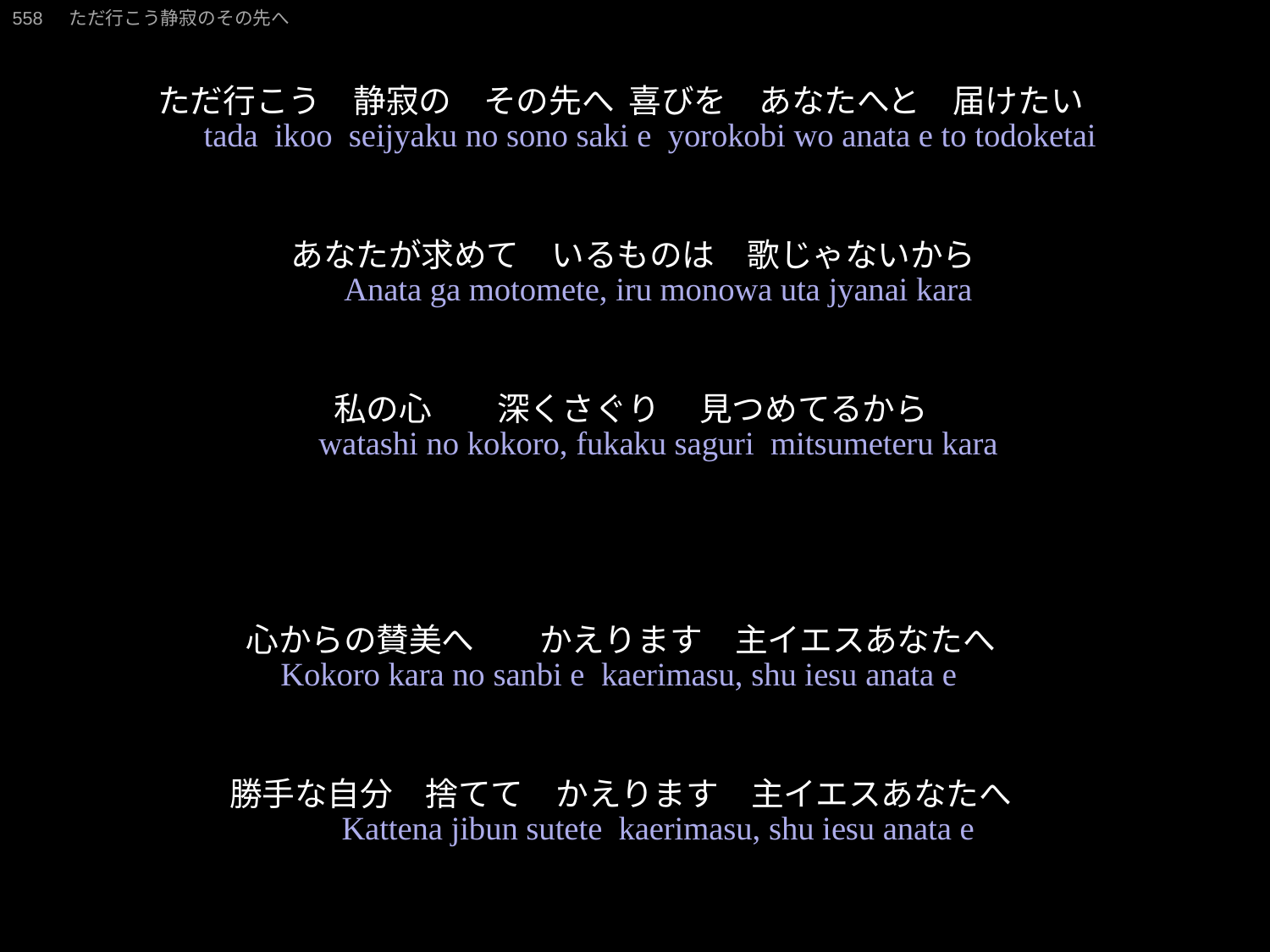

20220814.pptx
ただいこうせいじゃくのそのさきへ
558　ただ行こう静寂のその先へ
★P
ただ行こう　静寂の　その先へ  喜びを　あなたへと　届けたい

あなたが求めて　いるものは　歌じゃないから

 私の心　　深くさぐり　 見つめてるから

心からの賛美へ　　かえります　主イエスあなたへ

勝手な自分　捨てて　かえります　主イエスあなたへ

永遠の　王なる主　あなただけにささげたい　全てをこの息さえも

あなたが求めて　いるものは　歌じゃないから

 私の心　　深くさぐり　 見つめてるから

★５
tada  ikoo  seijyaku no sono saki e  yorokobi wo anata e to todoketai

Anata ga motomete, iru monowa uta jyanai kara

watashi no kokoro, fukaku saguri  mitsumeteru kara

Kokoro kara no sanbi e  kaerimasu, shu iesu anata e

Kattena jibun sutete  kaerimasu, shu iesu anata e

Eien no  oonaru shu  anata dake ni sasagetai subete wo kono iki saemo

Anata ga motomete, iru mono wa uta jyanai kara

watashi no kokoro, fukaku saguri  mitsumeteru kara